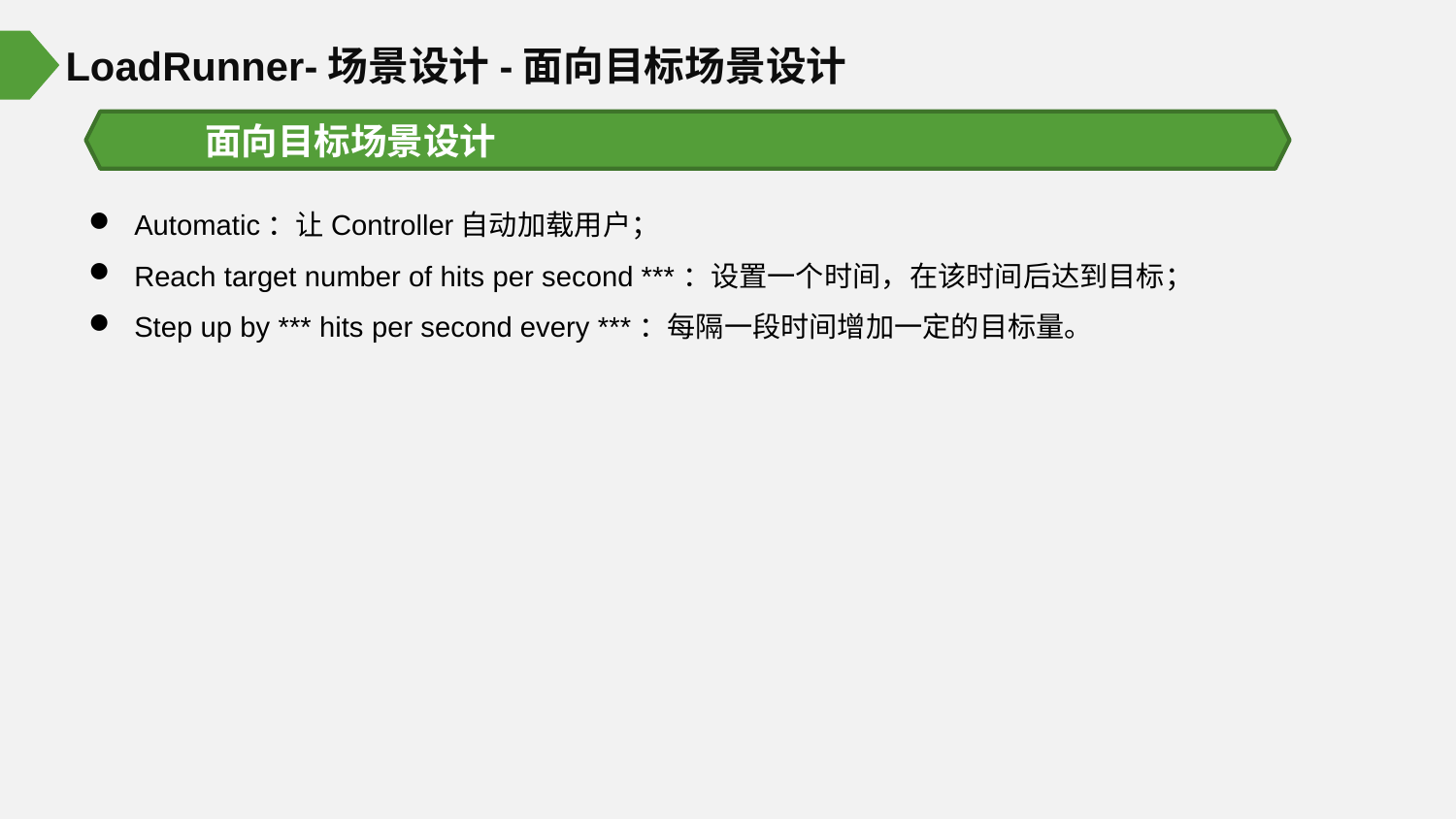

LoadRunner-场景设计-面向目标场景设计
面向目标场景设计
Automatic：让Controller自动加载用户；
Reach target number of hits per second ***：设置一个时间，在该时间后达到目标；
Step up by *** hits per second every ***：每隔一段时间增加一定的目标量。